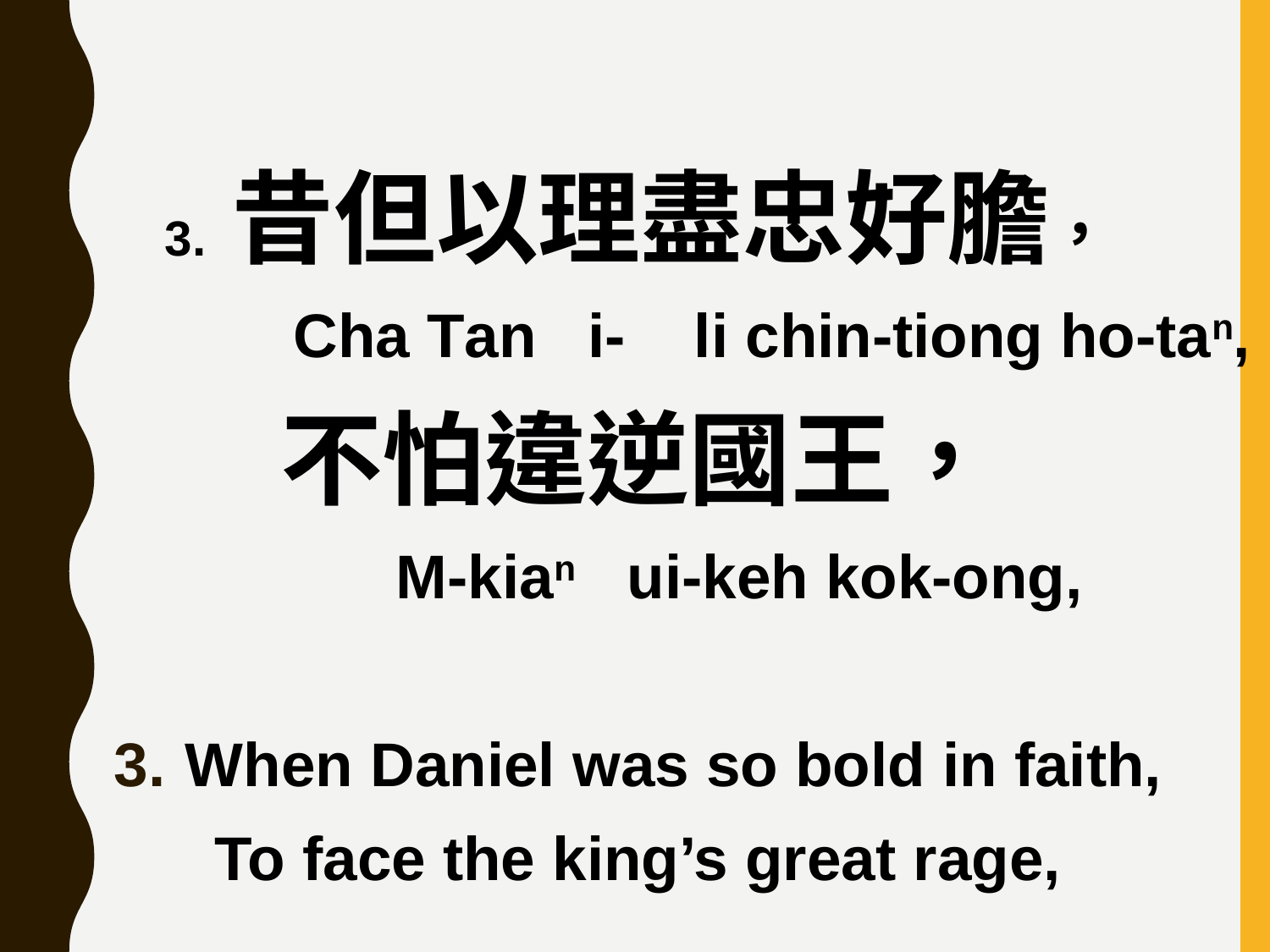

3. 昔但以理盡忠好膽，
                Cha Tan   i-    li chin-tiong ho-tan,
不怕違逆國王，
                      M-kian   ui-keh kok-ong,

When Daniel was so bold in faith,
To face the king’s great rage,